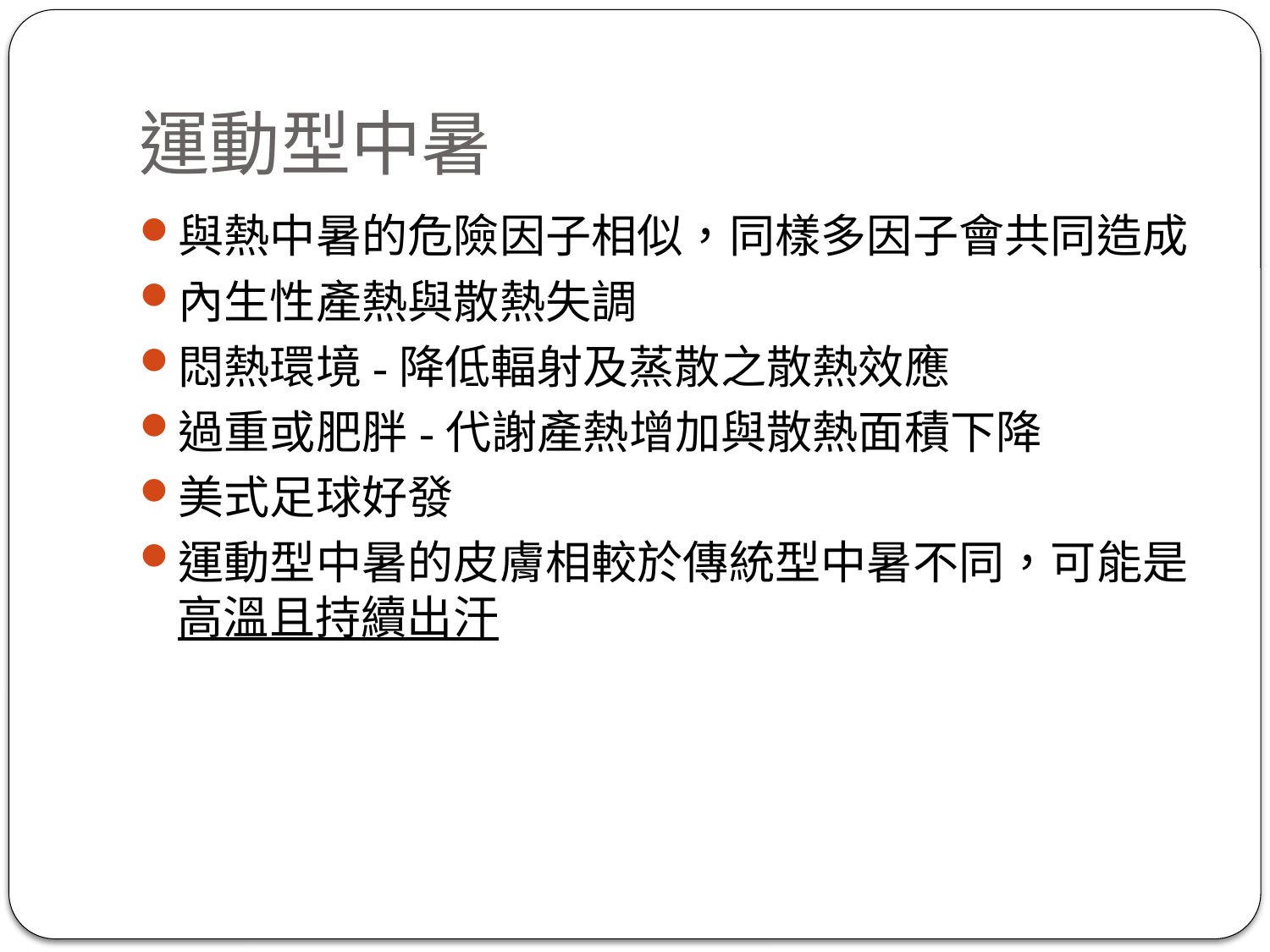

# 運動型中暑
與熱中暑的危險因子相似，同樣多因子會共同造成
內生性產熱與散熱失調
悶熱環境-降低輻射及蒸散之散熱效應
過重或肥胖-代謝產熱增加與散熱面積下降
美式足球好發
運動型中暑的皮膚相較於傳統型中暑不同，可能是高溫且持續出汗